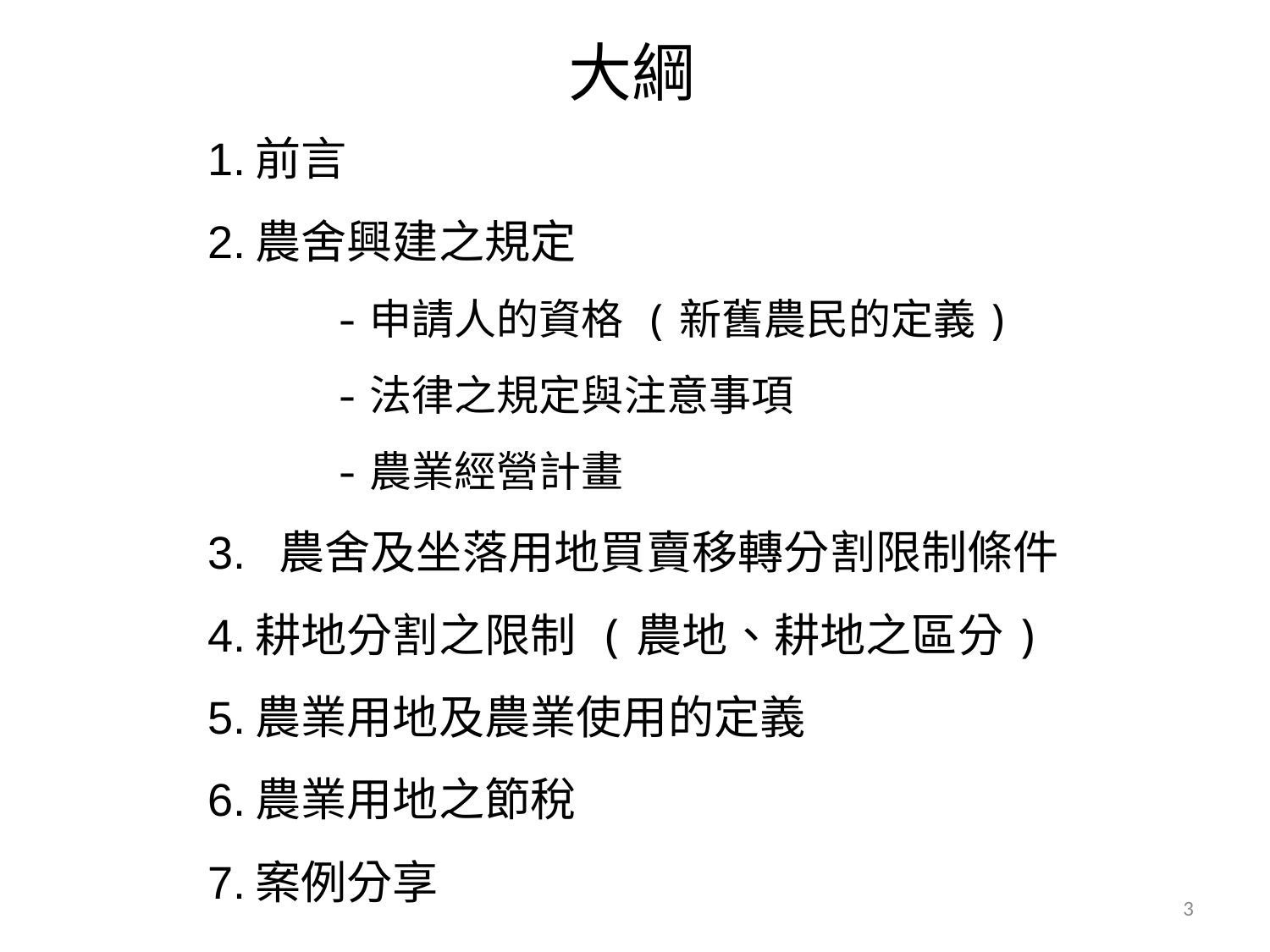

大綱
前言
農舍興建之規定
	-申請人的資格 (新舊農民的定義)
	-法律之規定與注意事項
	-農業經營計畫
農舍及坐落用地買賣移轉分割限制條件
耕地分割之限制 (農地、耕地之區分)
農業用地及農業使用的定義
農業用地之節稅
案例分享
3